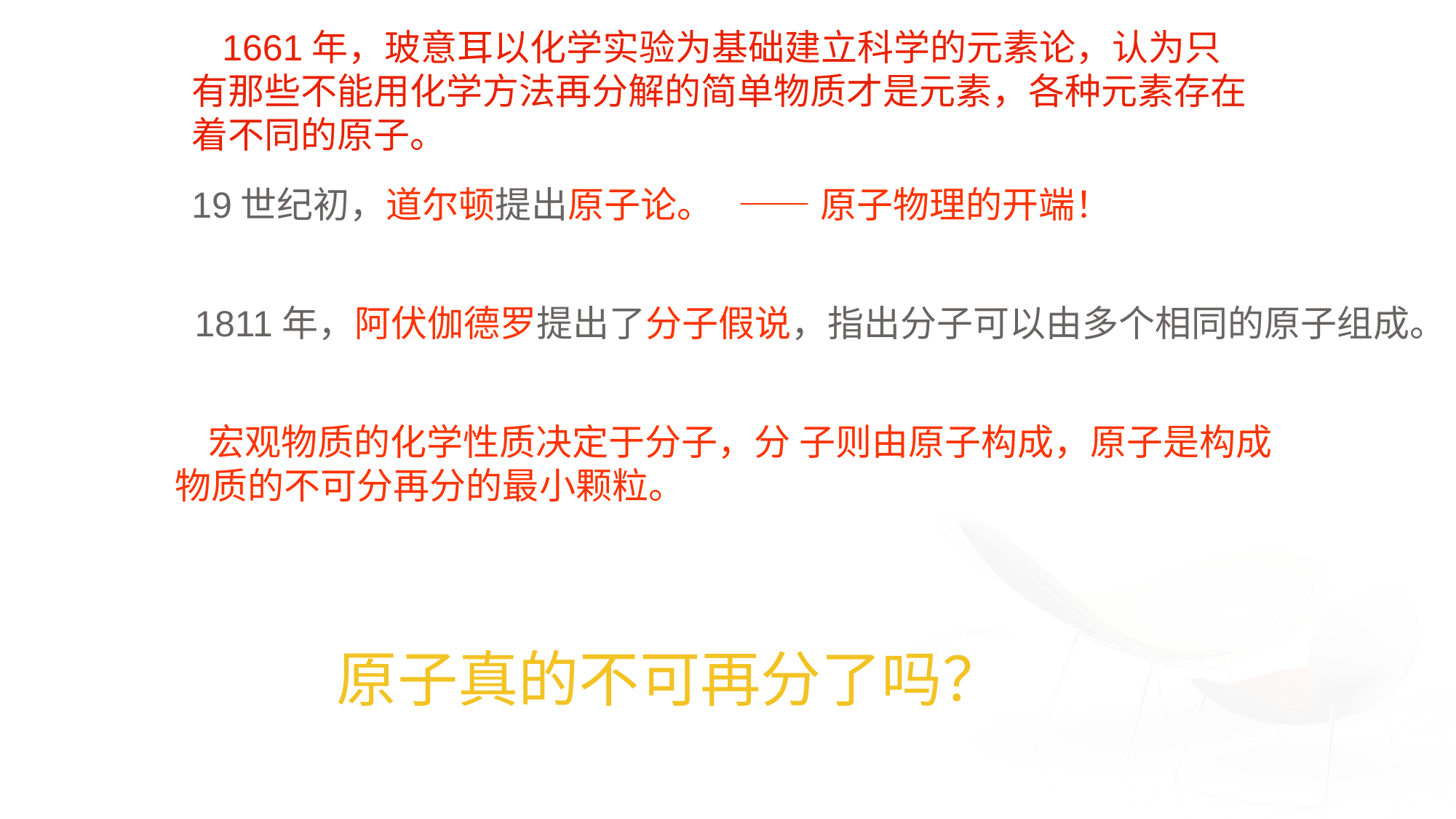

1661年，玻意耳以化学实验为基础建立科学的元素论，认为只有那些不能用化学方法再分解的简单物质才是元素，各种元素存在着不同的原子。
19世纪初，道尔顿提出原子论。
——原子物理的开端！
   1811年，阿伏伽德罗提出了分子假说，指出分子可以由多个相同的原子组成。
   宏观物质的化学性质决定于分子，分 子则由原子构成，原子是构成物质的不可分再分的最小颗粒。
原子真的不可再分了吗？